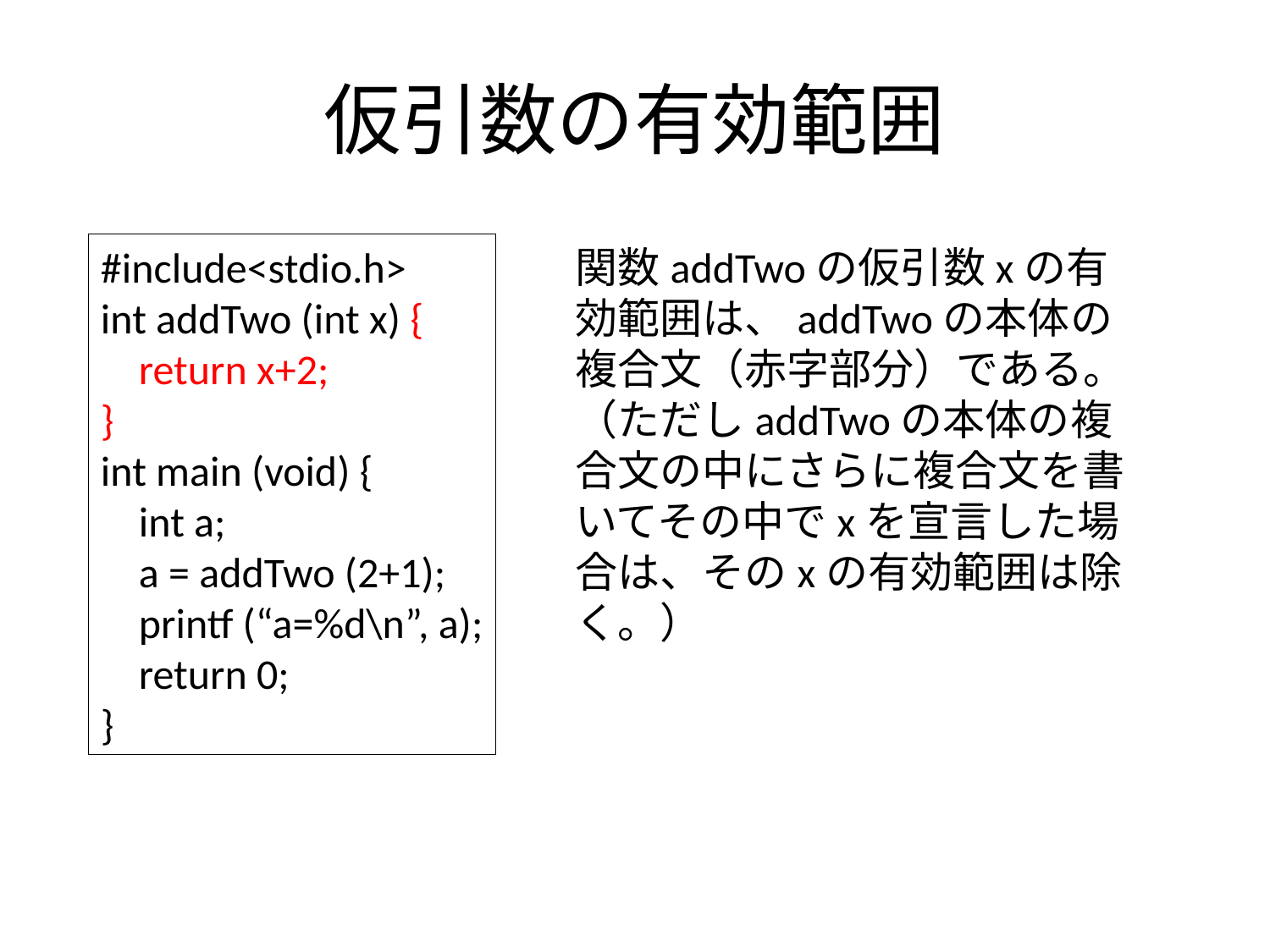

# 仮引数の有効範囲
#include<stdio.h>
int addTwo (int x) {
    return x+2;
}
int main (void) {
    int a;
    a = addTwo (2+1);
    printf (“a=%d\n”, a);
    return 0;
}
関数addTwoの仮引数xの有効範囲は、addTwoの本体の複合文（赤字部分）である。
（ただしaddTwoの本体の複合文の中にさらに複合文を書いてその中でxを宣言した場合は、そのxの有効範囲は除く。）